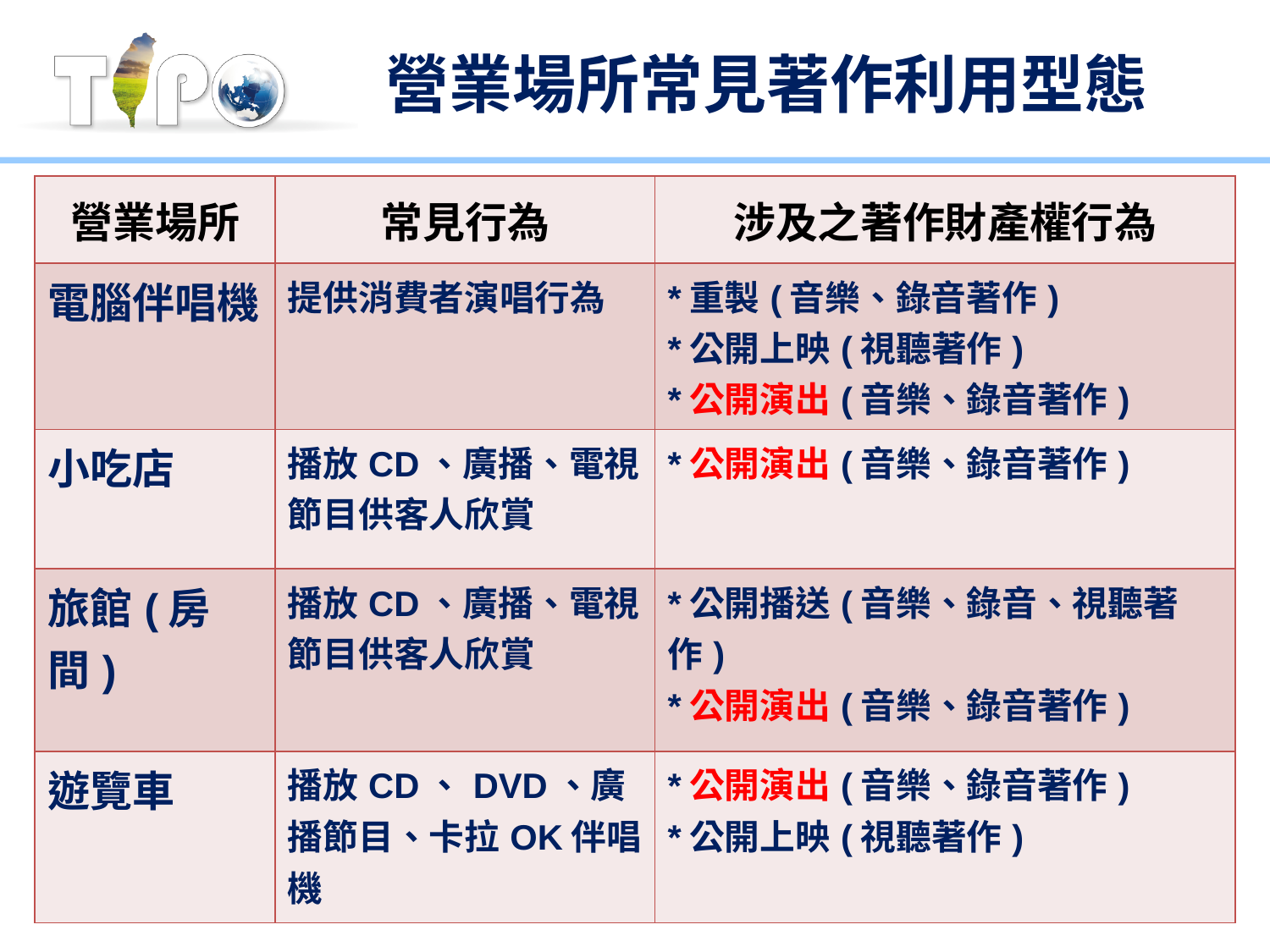

# 營業場所常見著作利用型態
| 營業場所 | 常見行為 | 涉及之著作財產權行為 |
| --- | --- | --- |
| 電腦伴唱機 | 提供消費者演唱行為 | \*重製(音樂、錄音著作) \*公開上映(視聽著作) \*公開演出(音樂、錄音著作) |
| 小吃店 | 播放CD、廣播、電視節目供客人欣賞 | \*公開演出(音樂、錄音著作) |
| 旅館(房間) | 播放CD、廣播、電視節目供客人欣賞 | \*公開播送(音樂、錄音、視聽著作) \*公開演出(音樂、錄音著作) |
| 遊覽車 | 播放CD、DVD、廣播節目、卡拉OK伴唱機 | \*公開演出(音樂、錄音著作) \*公開上映(視聽著作) |

17